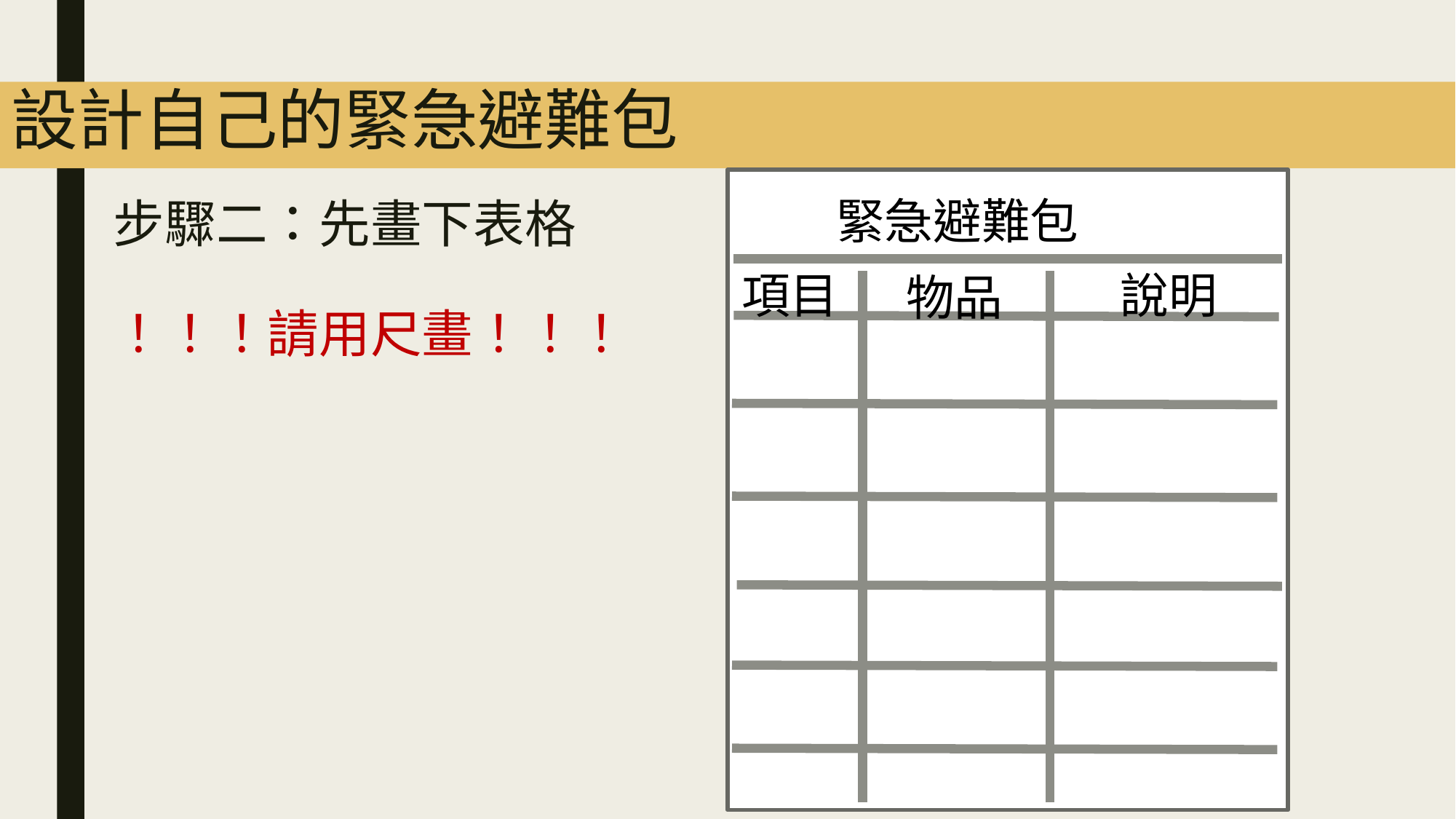

# 設計自己的緊急避難包

緊急避難包
說明
項目
物品
步驟二：先畫下表格

！！！請用尺畫！！！